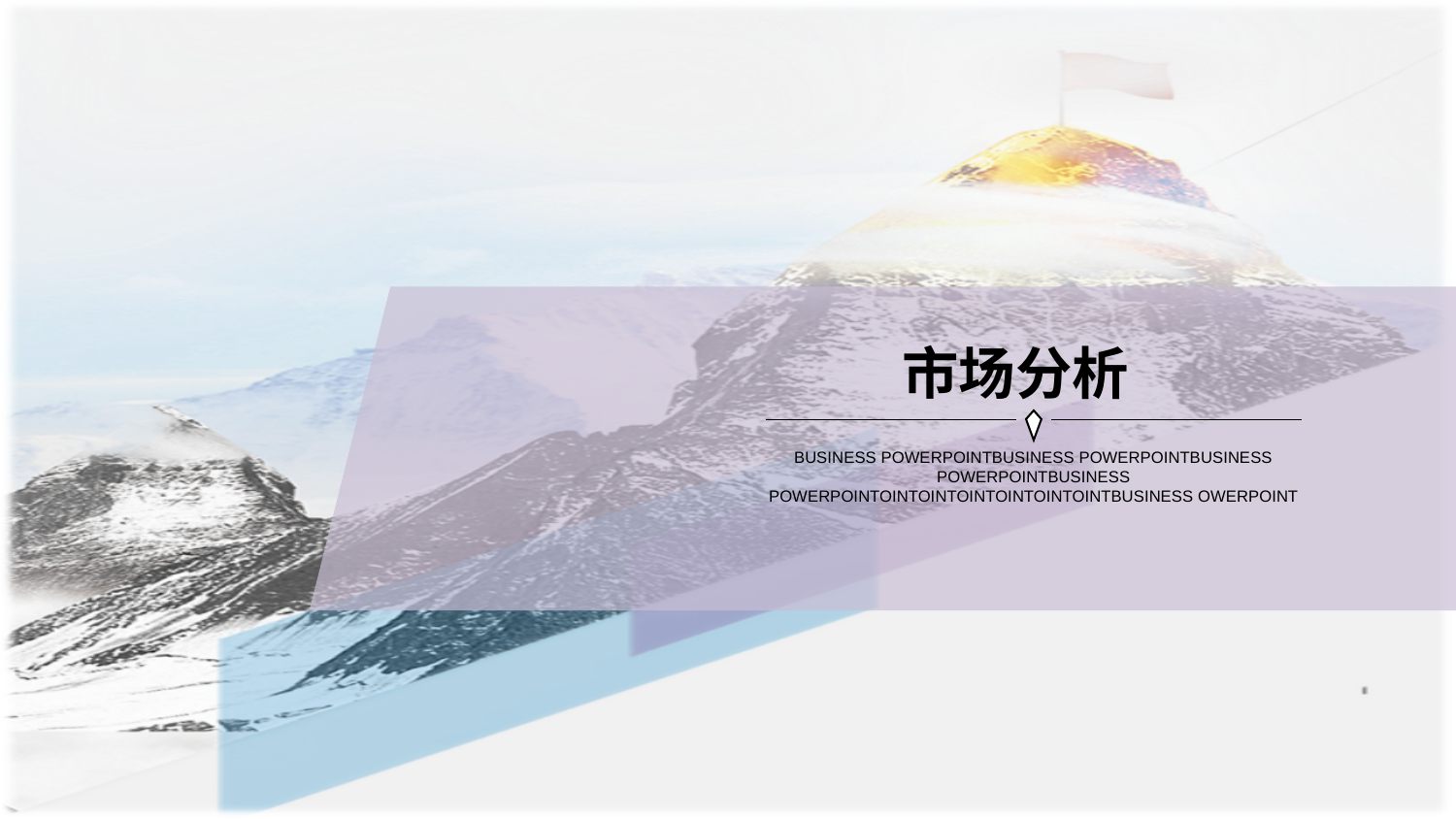

市场分析

BUSINESS POWERPOINTBUSINESS POWERPOINTBUSINESS POWERPOINTBUSINESS POWERPOINTOINTOINTOINTOINTOINTOINTBUSINESS OWERPOINT